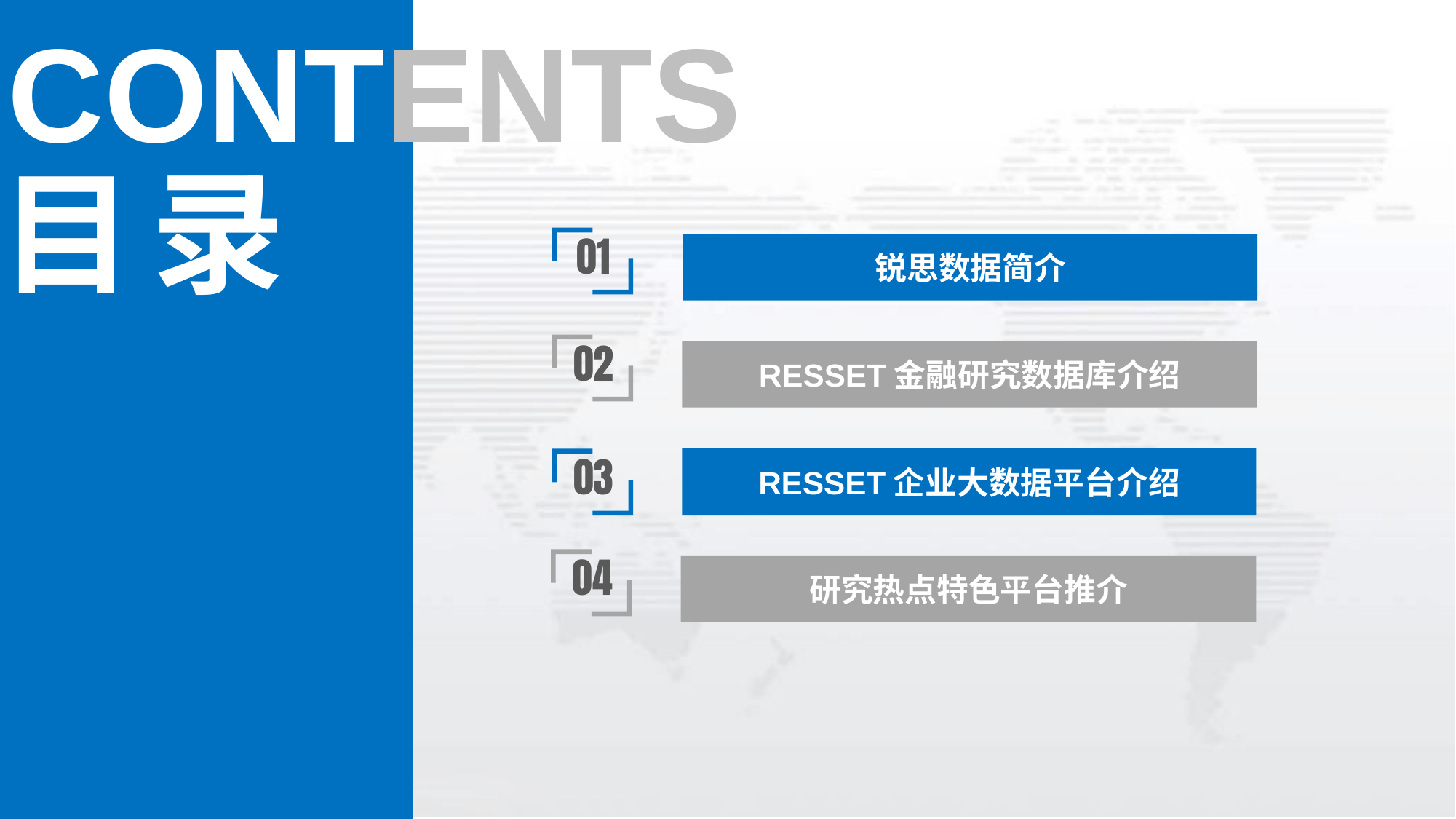

CONTENTS
目 录
01

锐思数据简介
02

RESSET金融研究数据库介绍
03

RESSET企业大数据平台介绍
04

研究热点特色平台推介